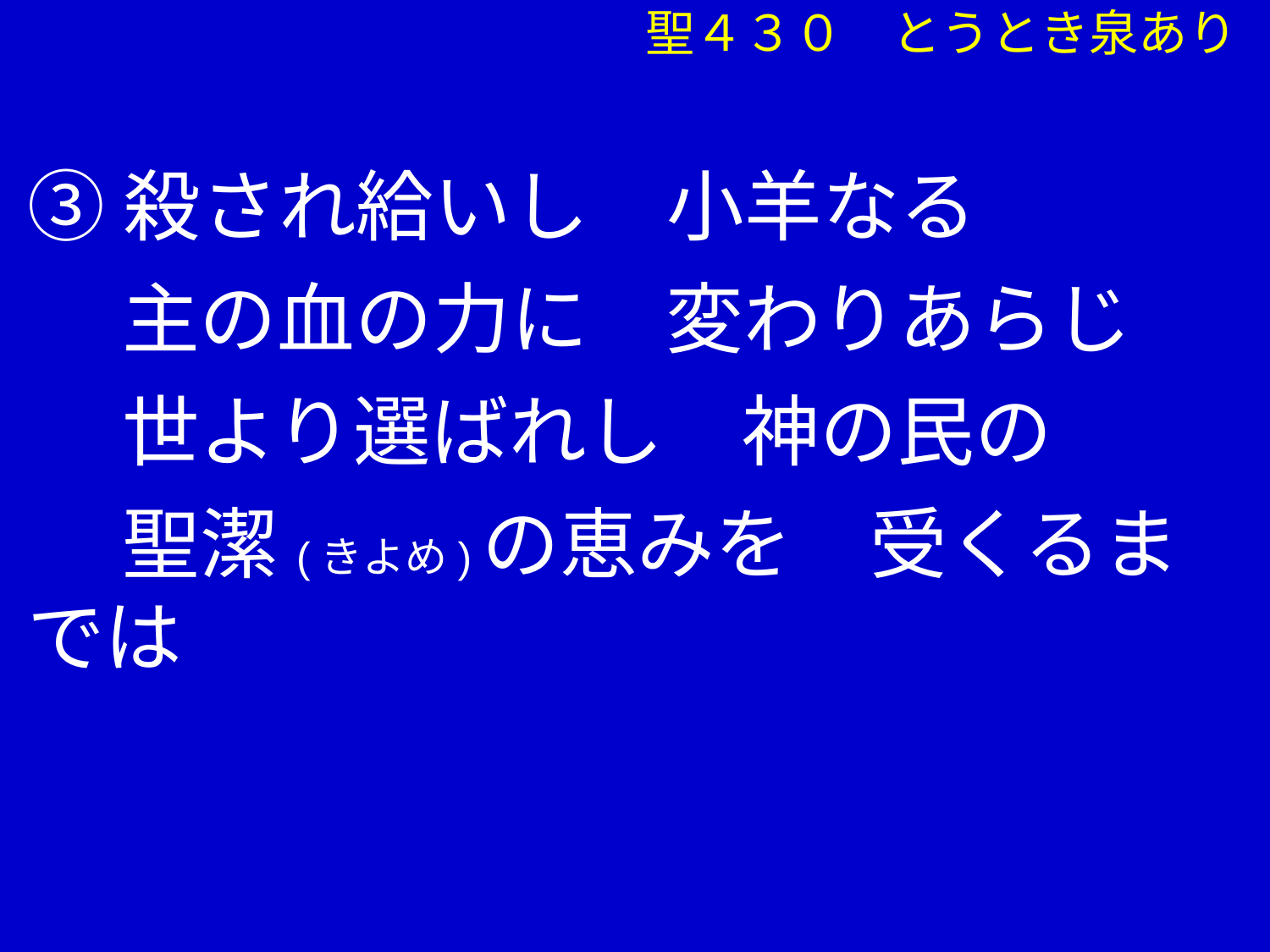

聖４３０　とうとき泉あり
③殺され給いし　小羊なる
　 主の血の力に　変わりあらじ
　 世より選ばれし　神の民の
　 聖潔(きよめ)の恵みを　受くるまでは